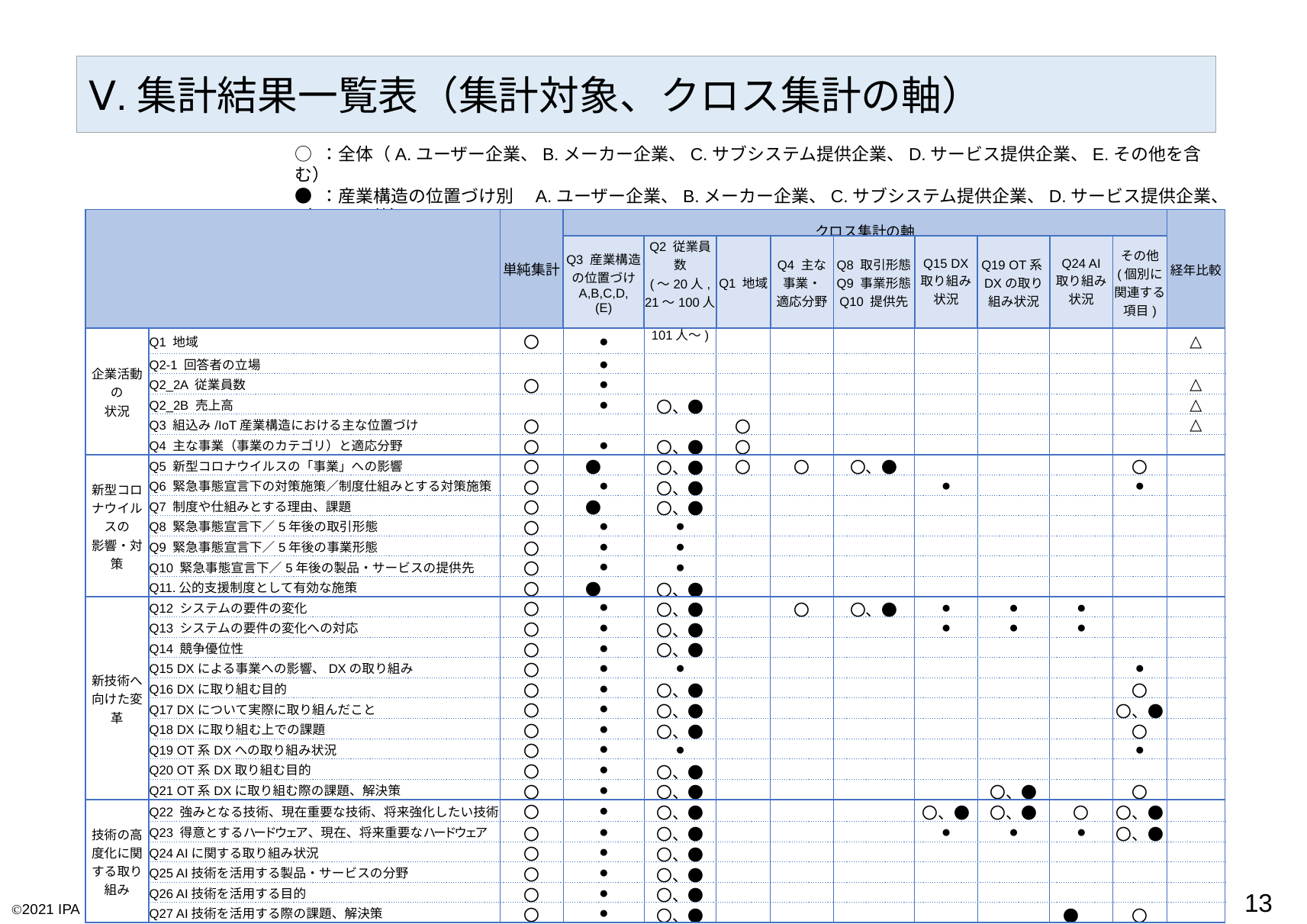

Ⅴ.集計結果一覧表（集計対象、クロス集計の軸）
○ ：全体（A.ユーザー企業、B.メーカー企業、C.サブシステム提供企業、D.サービス提供企業、E.その他を含む）
● ：産業構造の位置づけ別　A.ユーザー企業、B.メーカー企業、C.サブシステム提供企業、D.サービス提供企業、（E.その他）
△ ：B.メーカー企業 ＋ C.サブシステム提供企業 ＋ D.サービス提供企業
|  |  | 単純集計 | クロス集計の軸 |  |  |  |  |  |  |  |  | 経年比較 |
| --- | --- | --- | --- | --- | --- | --- | --- | --- | --- | --- | --- | --- |
|  |  |  | Q3 産業構造の位置づけ A,B,C,D, (E) | Q2 従業員数 (～20人, 21～100人, 101人～) | Q1 地域 | Q4 主な 事業・ 適応分野 | Q8 取引形態 Q9 事業形態 Q10 提供先 | Q15 DX 取り組み状況 | Q19 OT系DXの取り組み状況 | Q24 AI 取り組み状況 | その他 (個別に関連する項目) |  |
| 企業活動の 状況 | Q1 地域 | 〇 | ● |  |  |  |  |  |  |  |  | △ |
|  | Q2-1 回答者の立場 |  | ● |  |  |  |  |  |  |  |  |  |
|  | Q2\_2A 従業員数 | 〇 | ● |  |  |  |  |  |  |  |  | △ |
|  | Q2\_2B 売上高 |  | ● | 〇、● |  |  |  |  |  |  |  | △ |
|  | Q3 組込み/IoT産業構造における主な位置づけ | 〇 |  |  | 〇 |  |  |  |  |  |  | △ |
|  | Q4 主な事業（事業のカテゴリ）と適応分野 | 〇 | ● | 〇、● | 〇 |  |  |  |  |  |  |  |
| 新型コロナウイルスの 影響・対策 | Q5 新型コロナウイルスの「事業」への影響 | 〇 | ● | 〇、● | 〇 | 〇 | 〇、● |  |  |  | 〇 |  |
|  | Q6 緊急事態宣言下の対策施策／制度仕組みとする対策施策 | 〇 | ● | 〇、● |  |  |  | ● |  |  | ● |  |
|  | Q7 制度や仕組みとする理由、課題 | 〇 | ● | 〇、● |  |  |  |  |  |  |  |  |
|  | Q8 緊急事態宣言下／5年後の取引形態 | 〇 | ● | ● |  |  |  |  |  |  |  |  |
|  | Q9 緊急事態宣言下／5年後の事業形態 | 〇 | ● | ● |  |  |  |  |  |  |  |  |
|  | Q10 緊急事態宣言下／5年後の製品・サービスの提供先 | 〇 | ● | ● |  |  |  |  |  |  |  |  |
|  | Q11.公的支援制度として有効な施策 | 〇 | ● | 〇、● |  |  |  |  |  |  |  |  |
| 新技術へ向けた変革 | Q12 システムの要件の変化 | 〇 | ● | 〇、● |  | 〇 | 〇、● | ● | ● | ● |  |  |
|  | Q13 システムの要件の変化への対応 | 〇 | ● | 〇、● |  |  |  | ● | ● | ● |  |  |
|  | Q14 競争優位性 | 〇 | ● | 〇、● |  |  |  |  |  |  |  |  |
|  | Q15 DXによる事業への影響、DXの取り組み | 〇 | ● | ● |  |  |  |  |  |  | ● |  |
|  | Q16 DXに取り組む目的 | 〇 | ● | 〇、● |  |  |  |  |  |  | 〇 |  |
|  | Q17 DXについて実際に取り組んだこと | 〇 | ● | 〇、● |  |  |  |  |  |  | 〇、● |  |
|  | Q18 DXに取り組む上での課題 | 〇 | ● | 〇、● |  |  |  |  |  |  | 〇 |  |
|  | Q19 OT系DXへの取り組み状況 | 〇 | ● | ● |  |  |  |  |  |  | ● |  |
|  | Q20 OT系DX取り組む目的 | 〇 | ● | 〇、● |  |  |  |  |  |  |  |  |
|  | Q21 OT系DXに取り組む際の課題、解決策 | 〇 | ● | 〇、● |  |  |  |  | 〇、● |  | 〇 |  |
| 技術の高度化に関する取り組み | Q22 強みとなる技術、現在重要な技術、将来強化したい技術 | 〇 | ● | 〇、● |  |  |  | 〇、● | 〇、● | 〇 | 〇、● |  |
|  | Q23 得意とするハードウェア、現在、将来重要なハードウェア | 〇 | ● | 〇、● |  |  |  | ● | ● | ● | 〇、● |  |
|  | Q24 AIに関する取り組み状況 | 〇 | ● | 〇、● |  |  |  |  |  |  |  |  |
|  | Q25 AI技術を活用する製品・サービスの分野 | 〇 | ● | 〇、● |  |  |  |  |  |  |  |  |
|  | Q26 AI技術を活用する目的 | 〇 | ● | 〇、● |  |  |  |  |  |  |  |  |
|  | Q27 AI技術を活用する際の課題、解決策 | 〇 | ● | 〇、● |  |  |  |  |  | ● | 〇 |  |